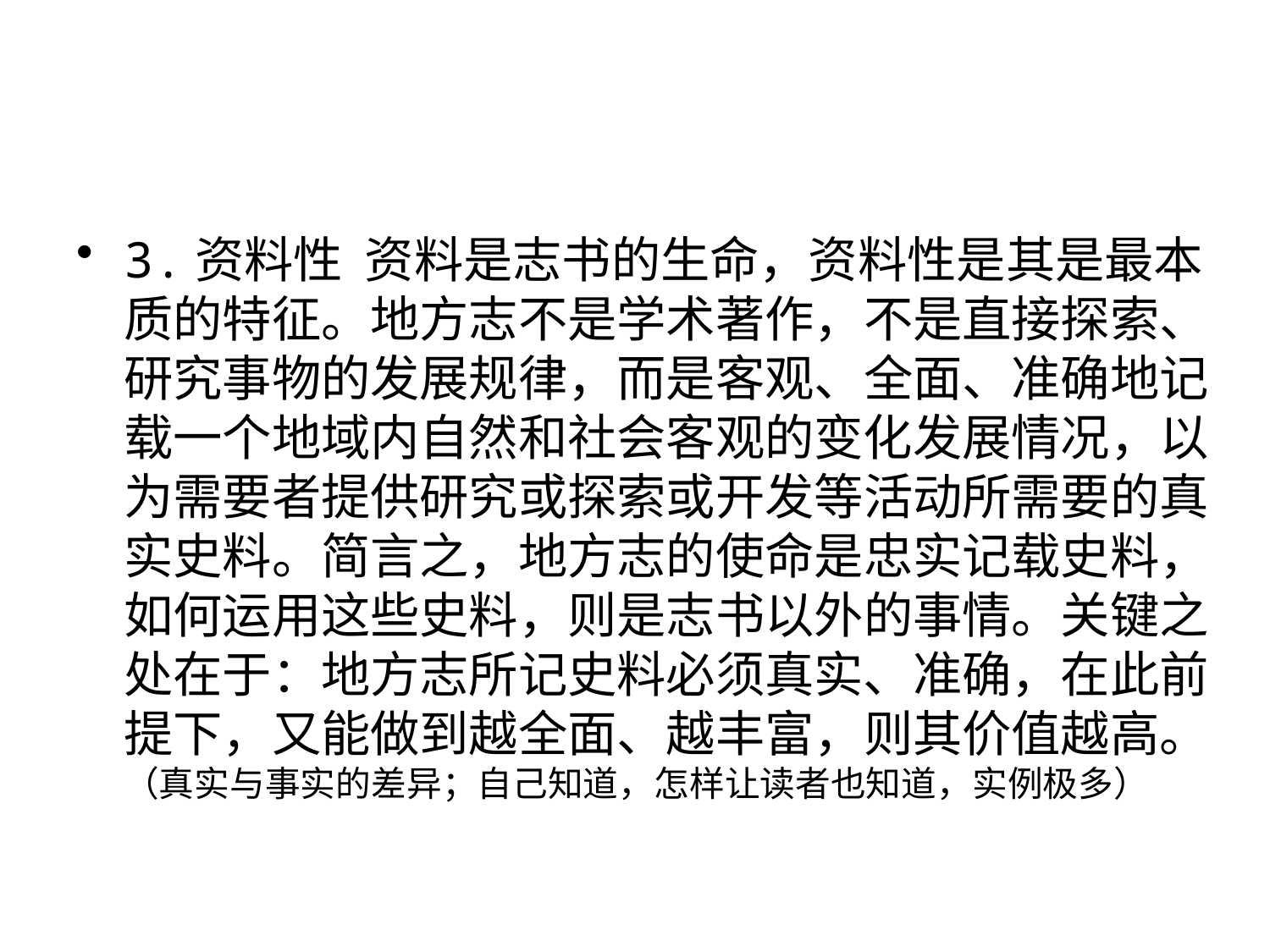

3.资料性  资料是志书的生命，资料性是其是最本质的特征。地方志不是学术著作，不是直接探索、研究事物的发展规律，而是客观、全面、准确地记载一个地域内自然和社会客观的变化发展情况，以为需要者提供研究或探索或开发等活动所需要的真实史料。简言之，地方志的使命是忠实记载史料，如何运用这些史料，则是志书以外的事情。关键之处在于：地方志所记史料必须真实、准确，在此前提下，又能做到越全面、越丰富，则其价值越高。（真实与事实的差异；自己知道，怎样让读者也知道，实例极多）